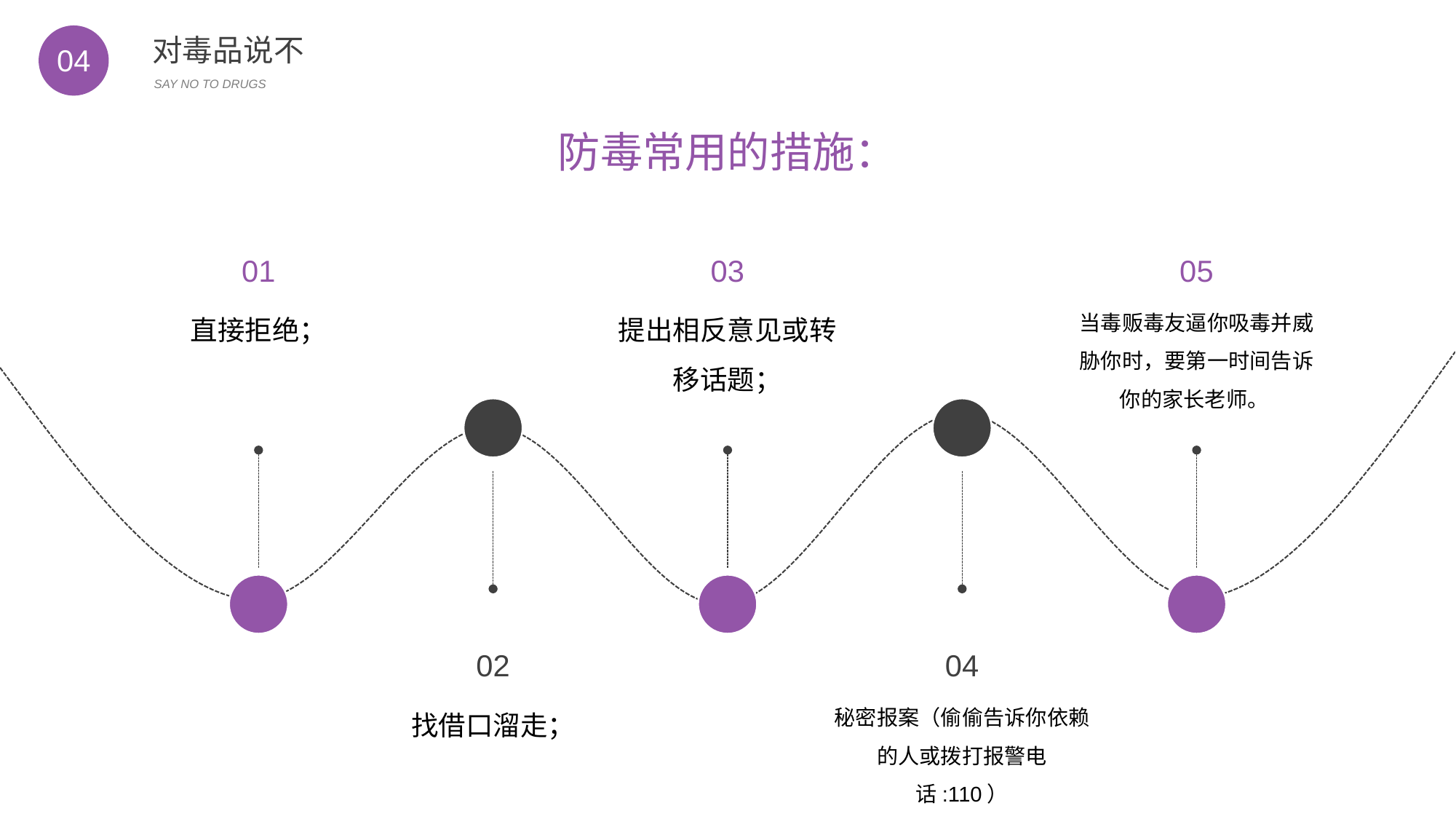

BY YUSHEN

对毒品说不
SAY NO TO DRUGS
04
防毒常用的措施：
01
直接拒绝；

03
提出相反意见或转移话题；

05
当毒贩毒友逼你吸毒并威胁你时，要第一时间告诉你的家长老师。

02
找借口溜走；

04
秘密报案（偷偷告诉你依赖的人或拨打报警电话:110）